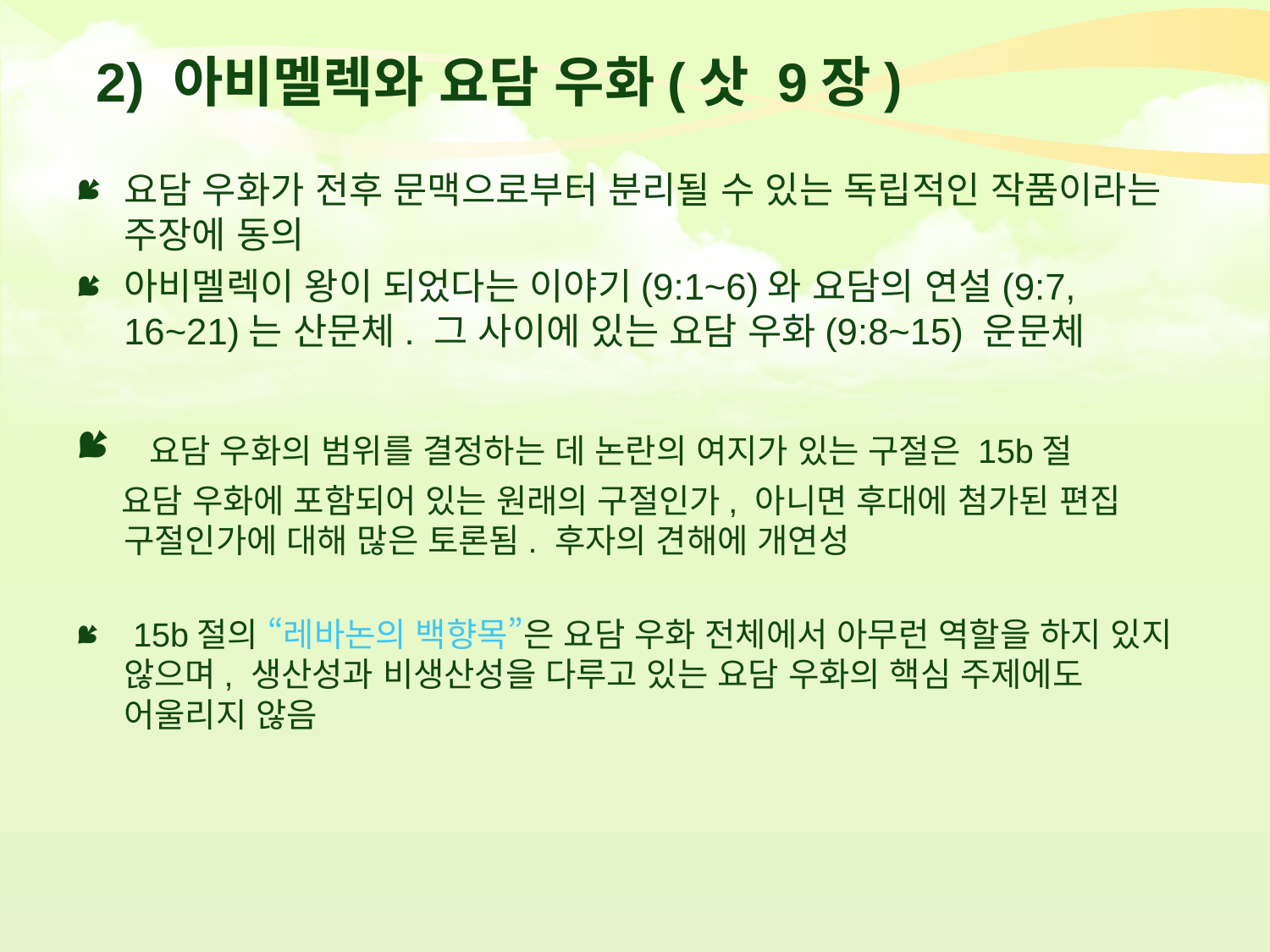

# 2) 아비멜렉와 요담 우화(삿 9장)
요담 우화가 전후 문맥으로부터 분리될 수 있는 독립적인 작품이라는 주장에 동의
아비멜렉이 왕이 되었다는 이야기(9:1~6)와 요담의 연설(9:7, 16~21)는 산문체. 그 사이에 있는 요담 우화(9:8~15) 운문체

 요담 우화의 범위를 결정하는 데 논란의 여지가 있는 구절은 15b절
    요담 우화에 포함되어 있는 원래의 구절인가, 아니면 후대에 첨가된 편집 구절인가에 대해 많은 토론됨. 후자의 견해에 개연성

 15b절의 “레바논의 백향목”은 요담 우화 전체에서 아무런 역할을 하지 있지 않으며, 생산성과 비생산성을 다루고 있는 요담 우화의 핵심 주제에도 어울리지 않음